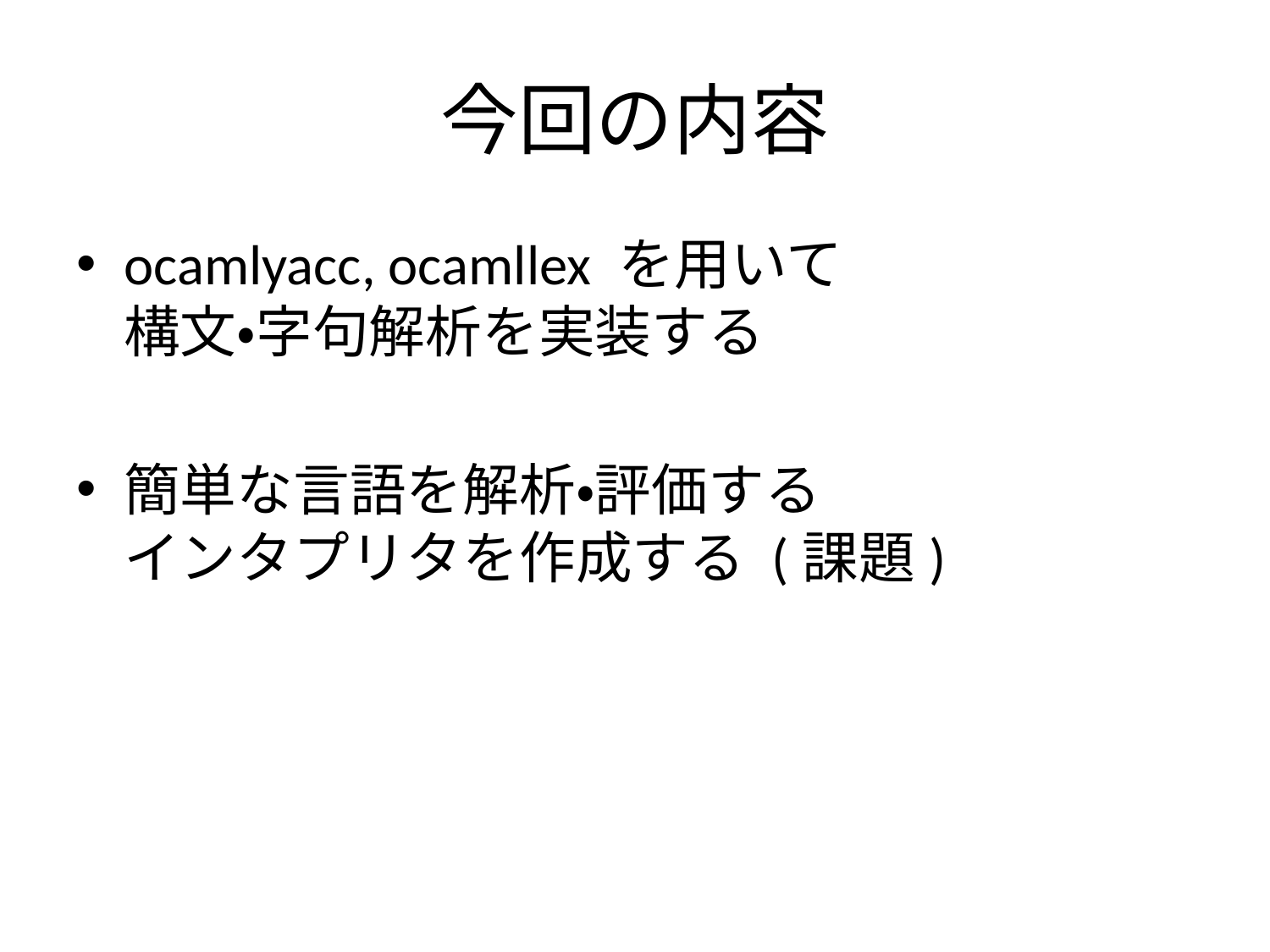

# 今回の内容
ocamlyacc, ocamllex を用いて
構文・字句解析を実装する

簡単な言語を解析・評価する
インタプリタを作成する (課題)